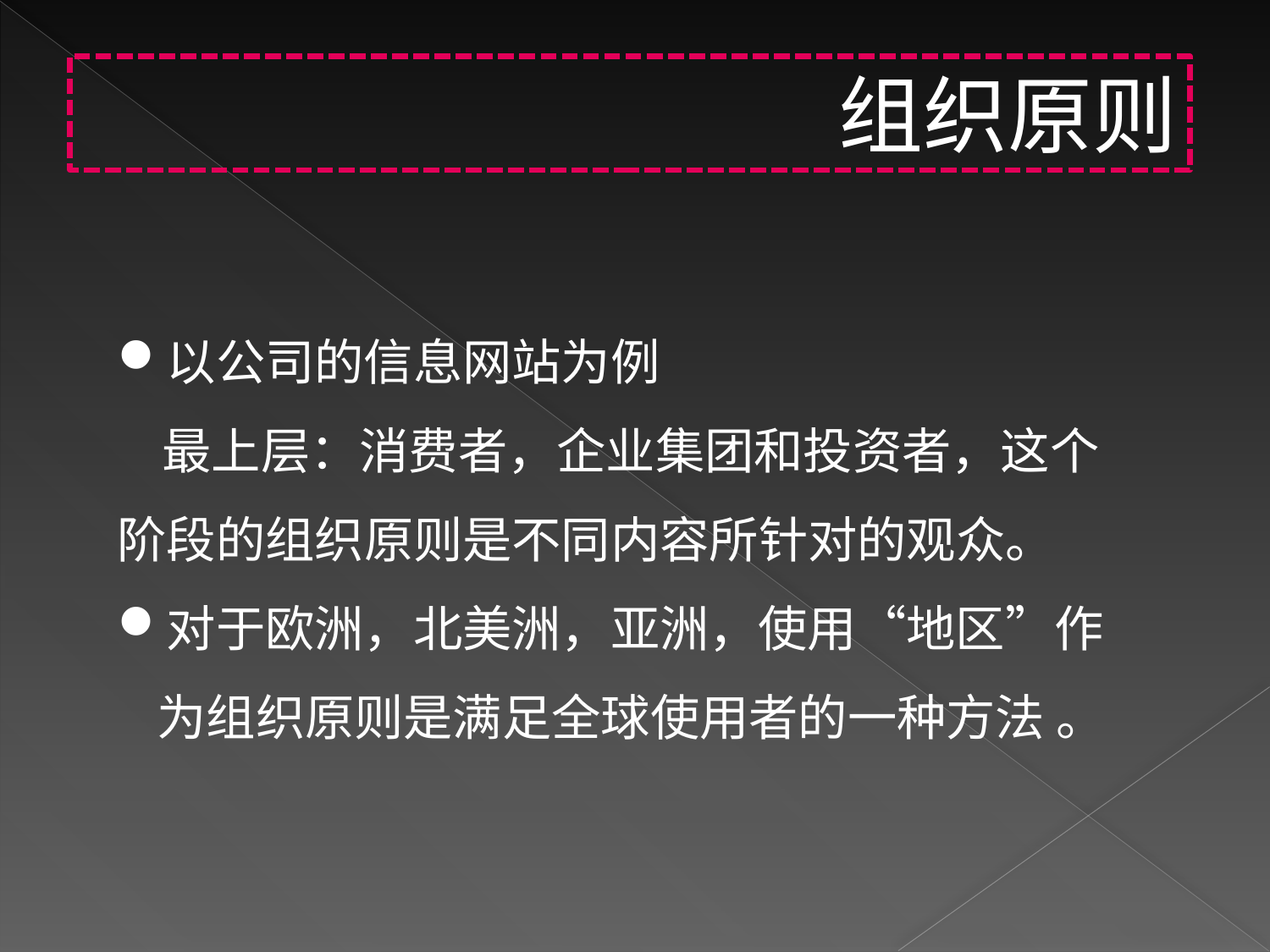

组织原则

以公司的信息网站为例
   最上层：消费者，企业集团和投资者，这个   阶段的组织原则是不同内容所针对的观众。
对于欧洲，北美洲，亚洲，使用“地区”作为组织原则是满足全球使用者的一种方法 。